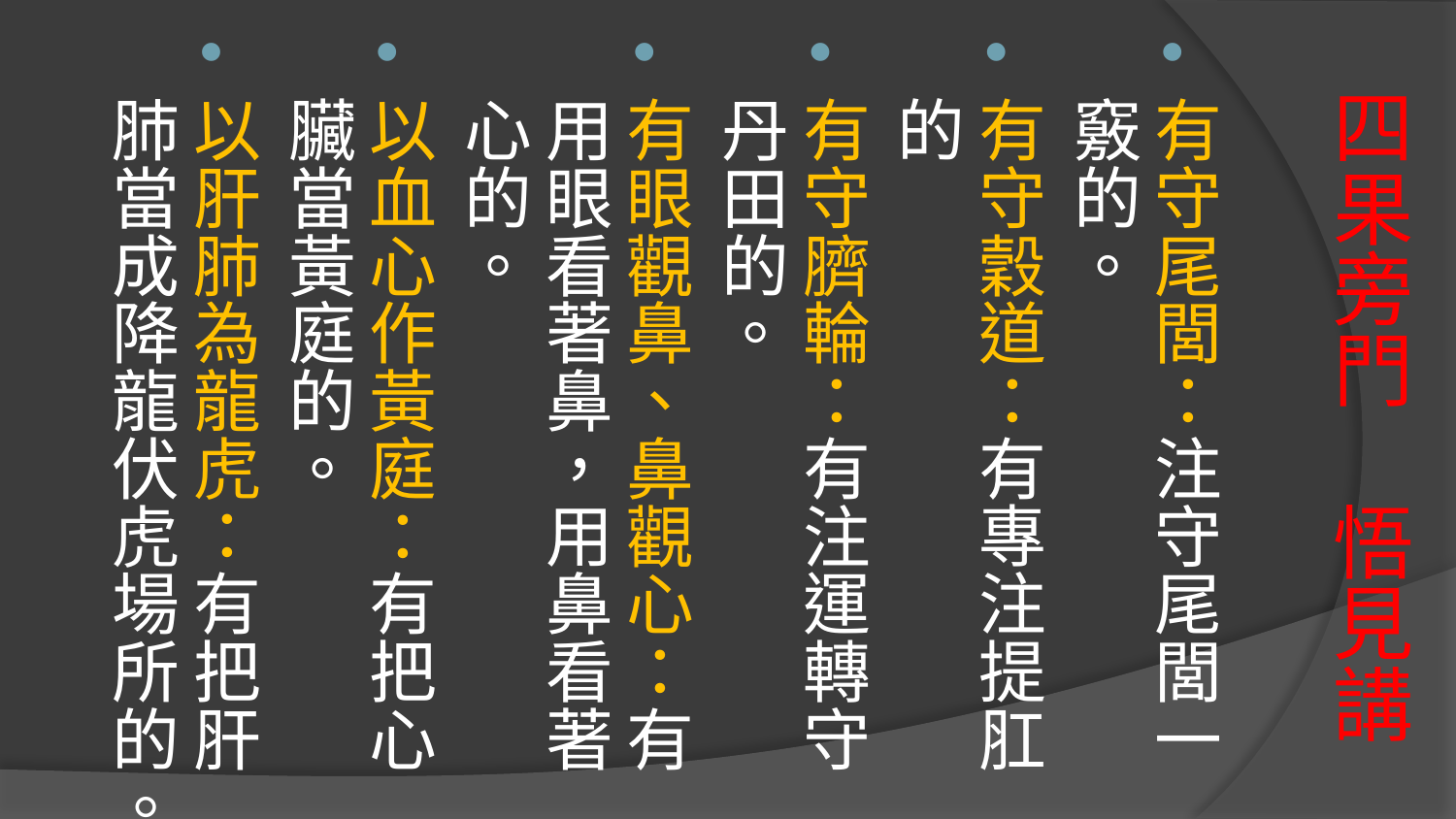

有守尾閭：注守尾閭一竅的。
有守穀道：有專注提肛的
有守臍輪：有注運轉守丹田的。
有眼觀鼻、鼻觀心：有用眼看著鼻，用鼻看著心的。
以血心作黃庭：有把心臟當黃庭的。
以肝肺為龍虎：有把肝肺當成降龍伏虎場所的。

# 四果旁門     悟見講